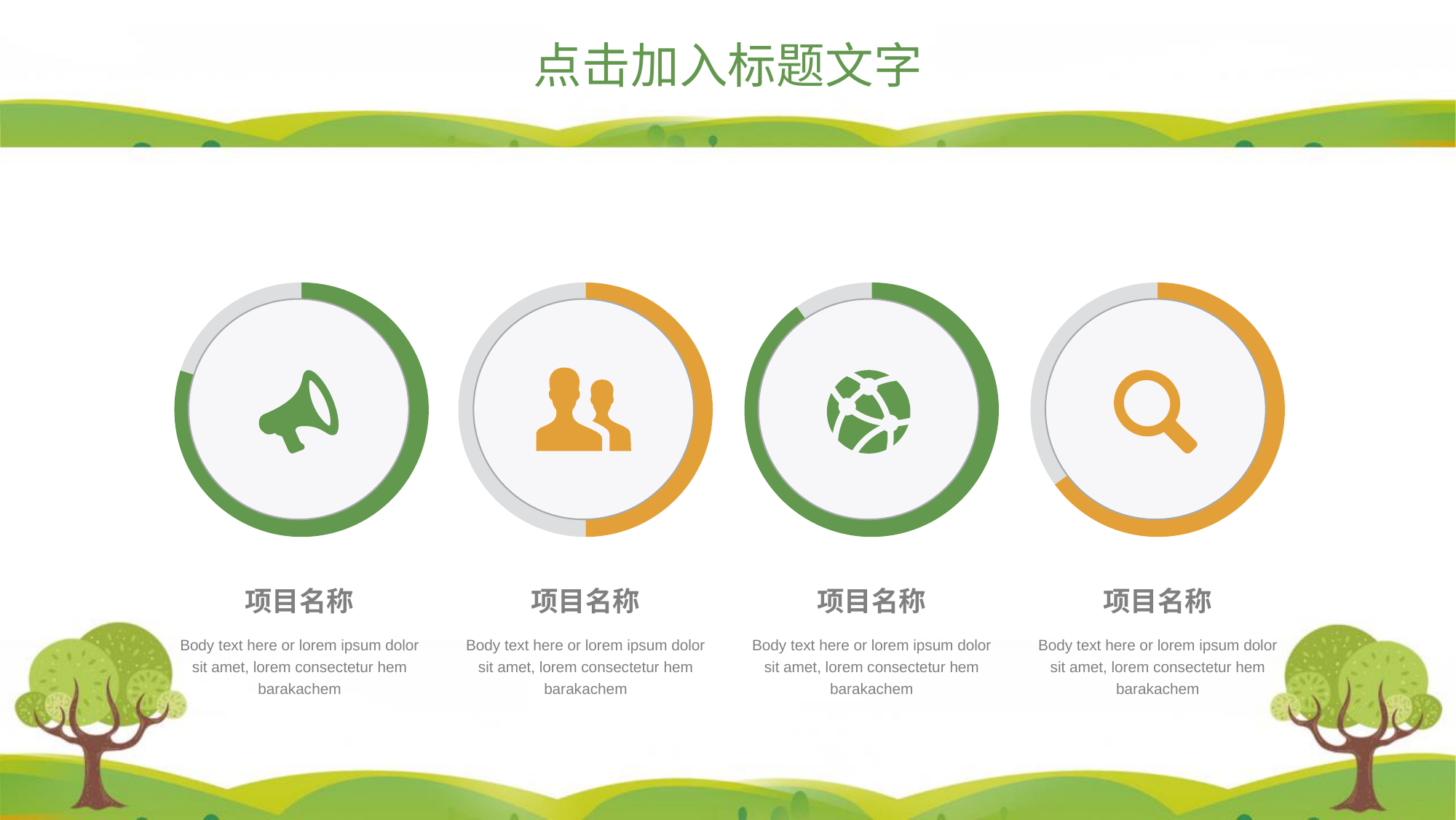

点击加入标题文字

### Chart:

| Category | Region 1 |
|---|---|
| Active | 80.0 |
| non Active | 20.0 |

### Chart:

| Category | Region 1 |
|---|---|
| Active | 50.0 |
| non Active | 50.0 |

### Chart:

| Category | Region 1 |
|---|---|
| Active | 90.0 |
| non Active | 10.0 |

### Chart:

| Category | Region 1 |
|---|---|
| Active | 65.0 |
| non Active | 35.0 |

项目名称
项目名称
项目名称
项目名称
Body text here or lorem ipsum dolor sit amet, lorem consectetur hem barakachem
Body text here or lorem ipsum dolor sit amet, lorem consectetur hem barakachem
Body text here or lorem ipsum dolor sit amet, lorem consectetur hem barakachem
Body text here or lorem ipsum dolor sit amet, lorem consectetur hem barakachem